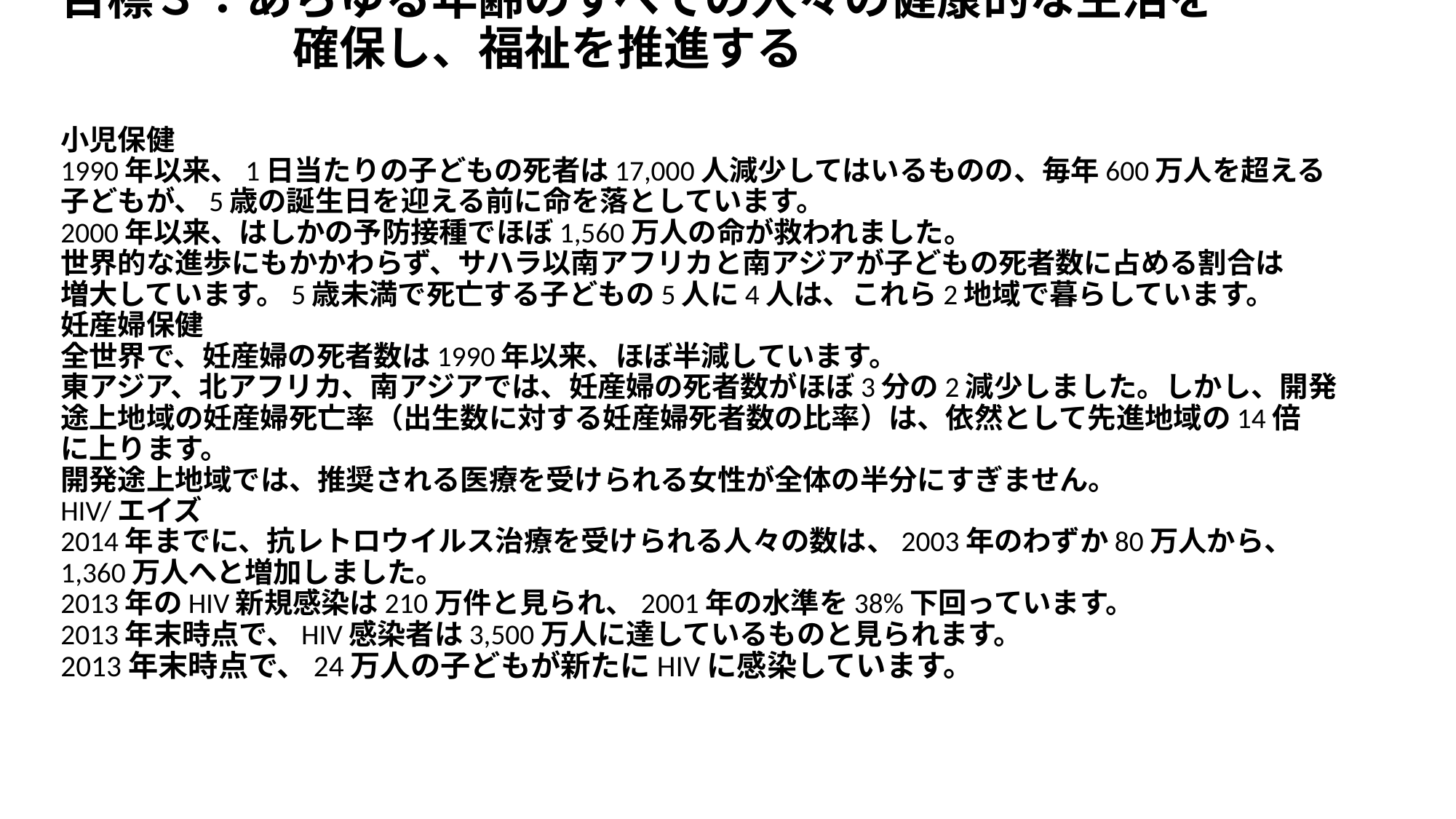

# 目標３：あらゆる年齢のすべての人々の健康的な生活を 　　　　　確保し、福祉を推進する 小児保健 1990年以来、1日当たりの子どもの死者は17,000人減少してはいるものの、毎年600万人を超える 子どもが、5歳の誕生日を迎える前に命を落としています。 2000年以来、はしかの予防接種でほぼ1,560万人の命が救われました。 世界的な進歩にもかかわらず、サハラ以南アフリカと南アジアが子どもの死者数に占める割合は 増大しています。5歳未満で死亡する子どもの5人に4人は、これら2地域で暮らしています。 妊産婦保健 全世界で、妊産婦の死者数は1990年以来、ほぼ半減しています。 東アジア、北アフリカ、南アジアでは、妊産婦の死者数がほぼ3分の2減少しました。しかし、開発 途上地域の妊産婦死亡率（出生数に対する妊産婦死者数の比率）は、依然として先進地域の14倍 に上ります。 開発途上地域では、推奨される医療を受けられる女性が全体の半分にすぎません。 HIV/エイズ 2014年までに、抗レトロウイルス治療を受けられる人々の数は、2003年のわずか80万人から、 1,360万人へと増加しました。 2013年のHIV新規感染は210万件と見られ、2001年の水準を38%下回っています。 2013年末時点で、HIV感染者は3,500万人に達しているものと見られます。 2013年末時点で、24万人の子どもが新たにHIVに感染しています。